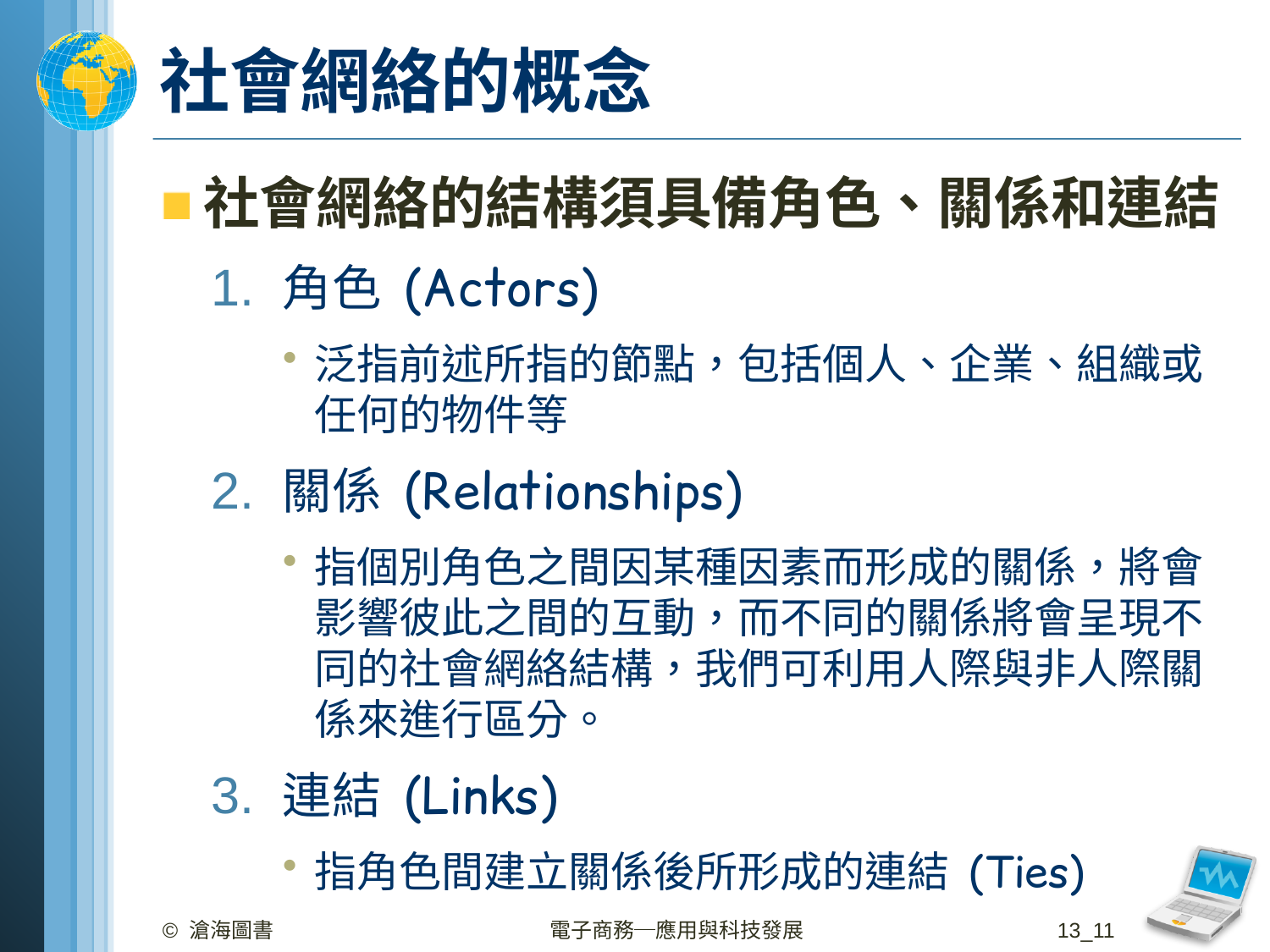

# 社會網絡的概念
社會網絡的結構須具備角色、關係和連結
角色 (Actors)
泛指前述所指的節點，包括個人、企業、組織或任何的物件等
關係 (Relationships)
指個別角色之間因某種因素而形成的關係，將會影響彼此之間的互動，而不同的關係將會呈現不同的社會網絡結構，我們可利用人際與非人際關係來進行區分。
連結 (Links)
指角色間建立關係後所形成的連結 (Ties)
© 滄海圖書
電子商務─應用與科技發展
13_11